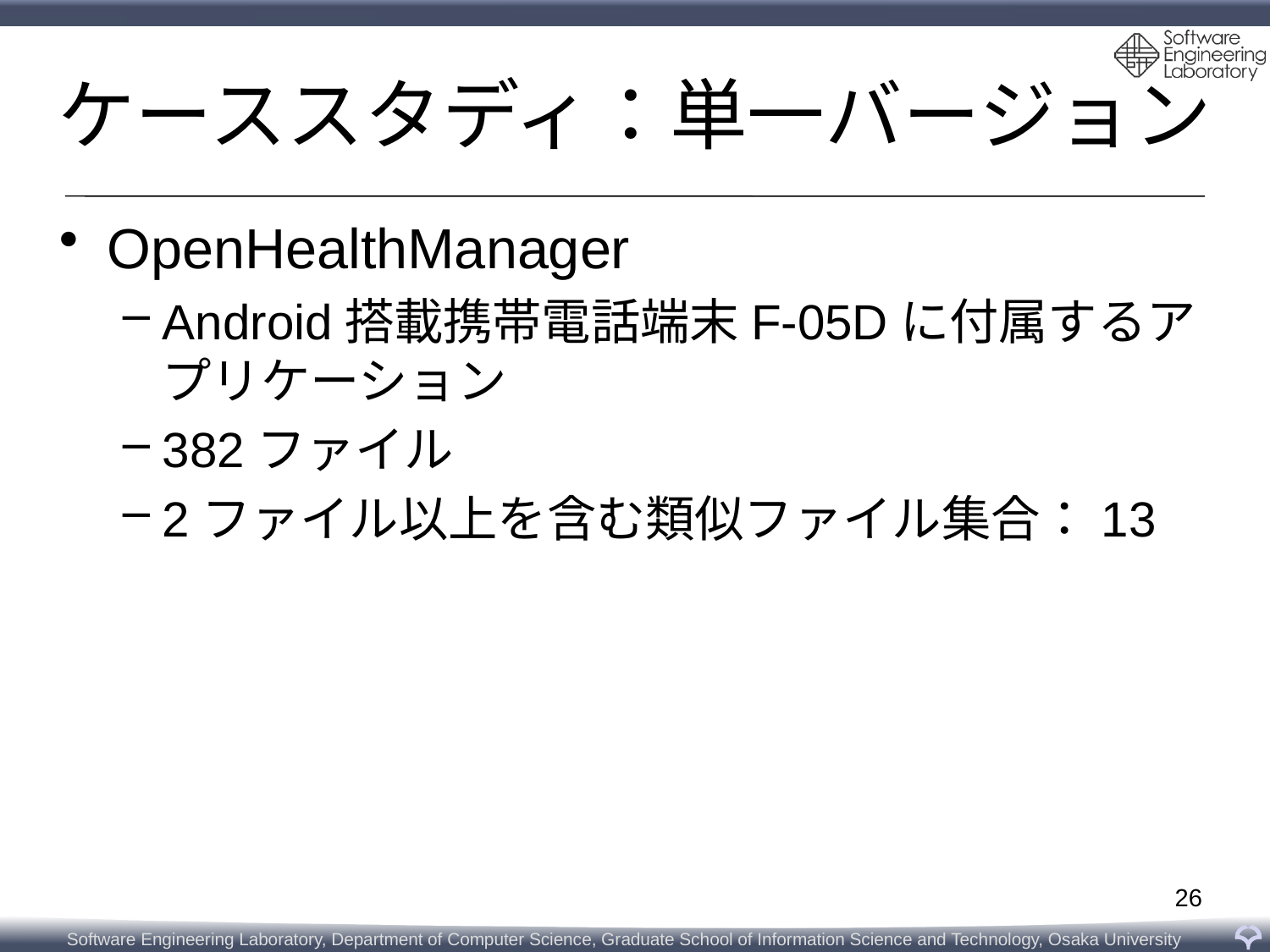

# ケーススタディ：単一バージョン
OpenHealthManager
Android搭載携帯電話端末F-05Dに付属するアプリケーション
382ファイル
2ファイル以上を含む類似ファイル集合：13
26